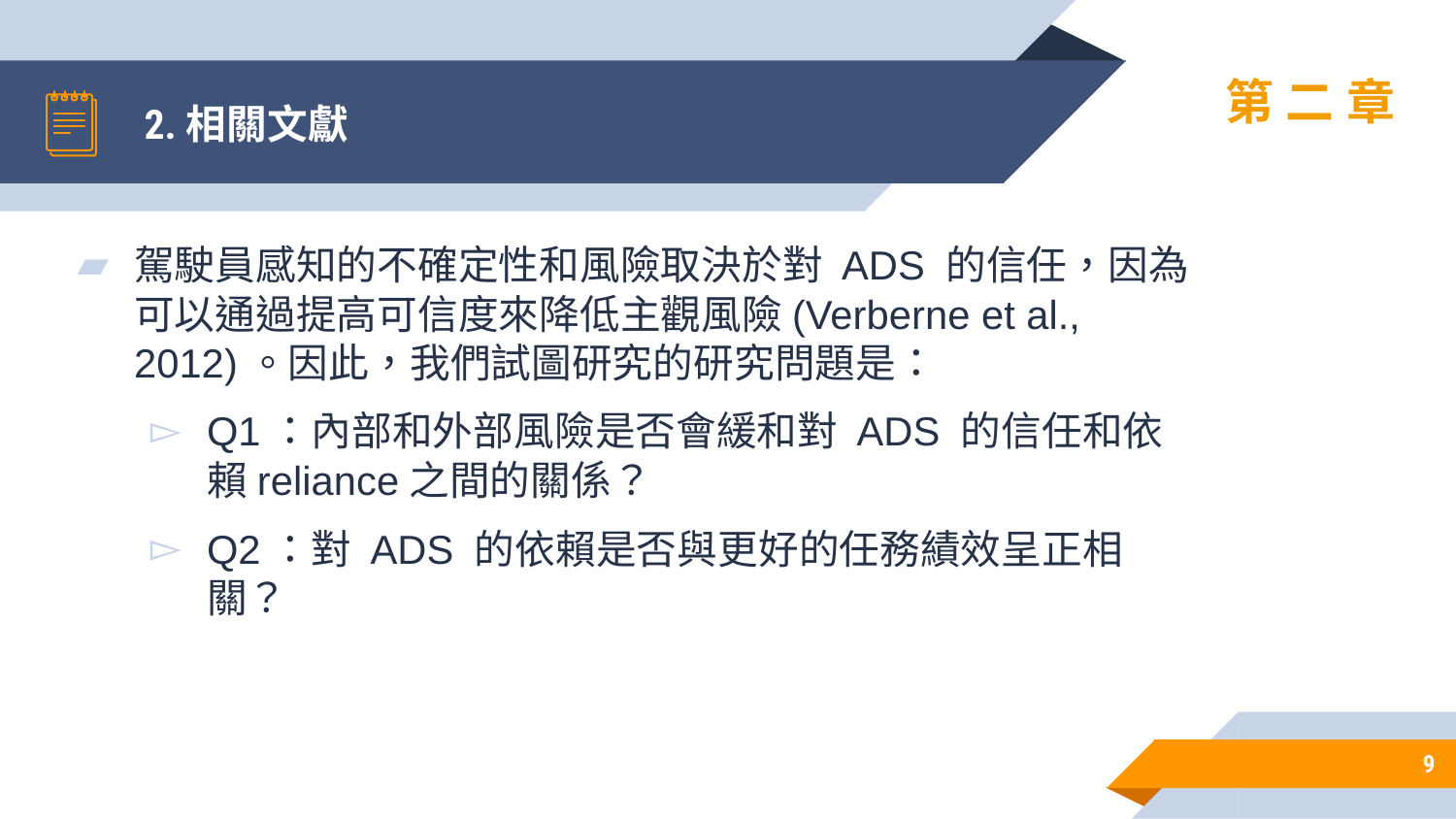

# 2.相關文獻
第二章

駕駛員感知的不確定性和風險取決於對 ADS 的信任，因為可以通過提高可信度來降低主觀風險(Verberne et al., 2012)。因此，我們試圖研究的研究問題是：
Q1：內部和外部風險是否會緩和對 ADS 的信任和依賴reliance之間的關係？
Q2：對 ADS 的依賴是否與更好的任務績效呈正相關？
9